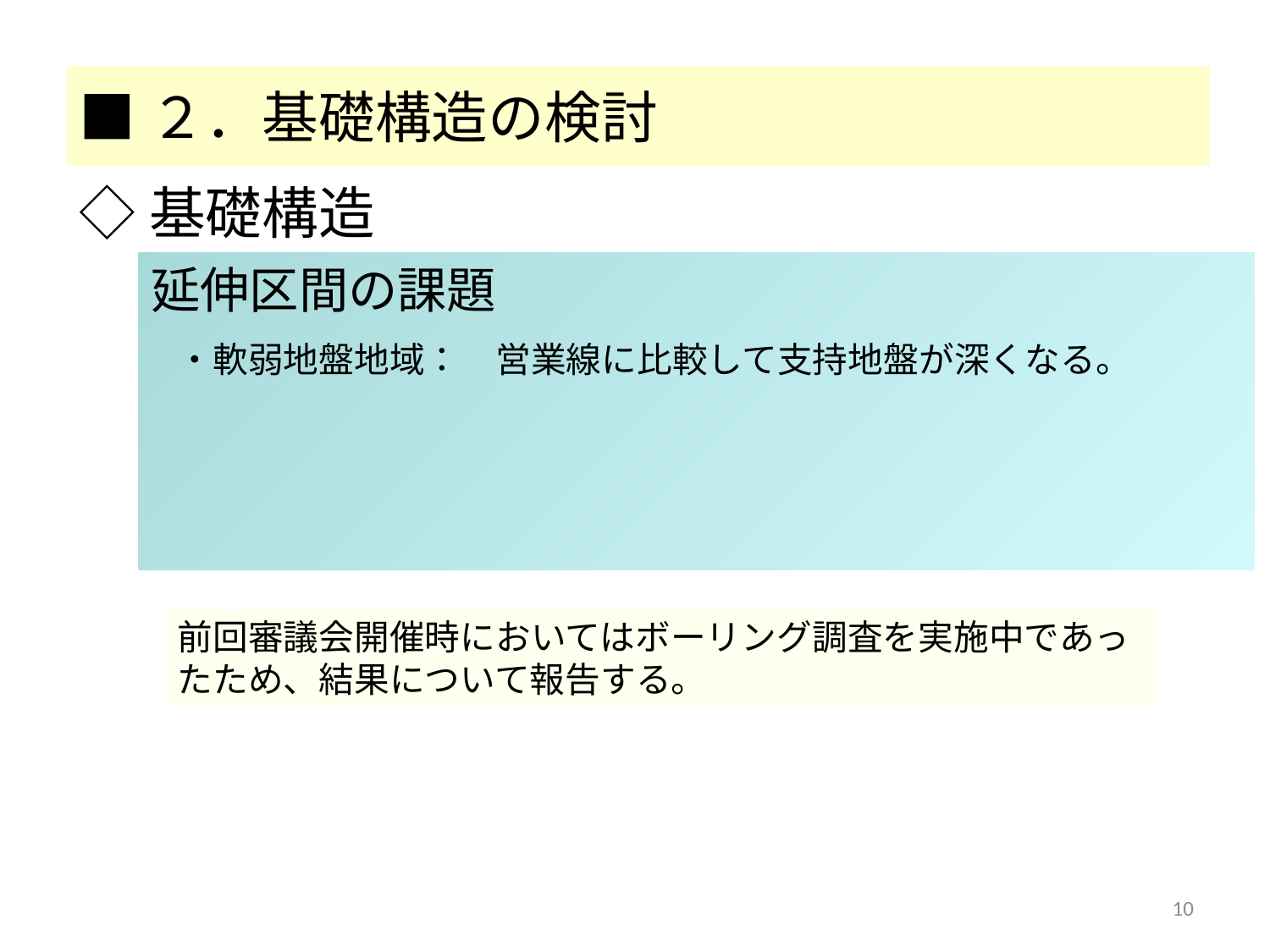

■２．基礎構造の検討
◇基礎構造

延伸区間の課題
・軟弱地盤地域：　営業線に比較して支持地盤が深くなる。
前回審議会開催時においてはボーリング調査を実施中であったため、結果について報告する。
10